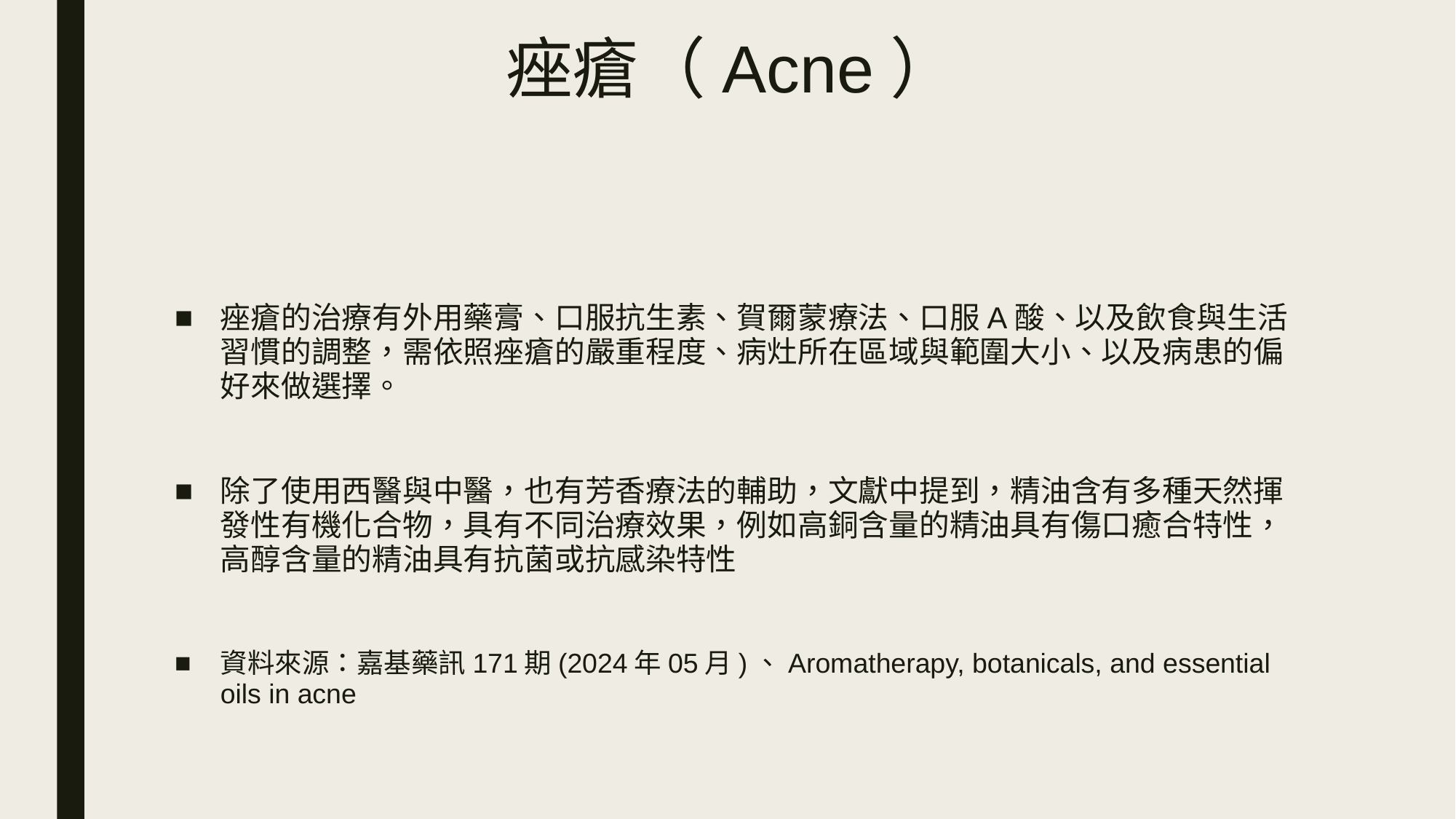

# 痤瘡（Acne）

痤瘡的治療有外用藥膏、口服抗生素、賀爾蒙療法、口服A酸、以及飲食與生活習慣的調整，需依照痤瘡的嚴重程度、病灶所在區域與範圍大小、以及病患的偏好來做選擇。

除了使用西醫與中醫，也有芳香療法的輔助，文獻中提到，精油含有多種天然揮發性有機化合物，具有不同治療效果，例如高銅含量的精油具有傷口癒合特性，高醇含量的精油具有抗菌或抗感染特性

資料來源：嘉基藥訊171期(2024年05月)、Aromatherapy, botanicals, and essential oils in acne